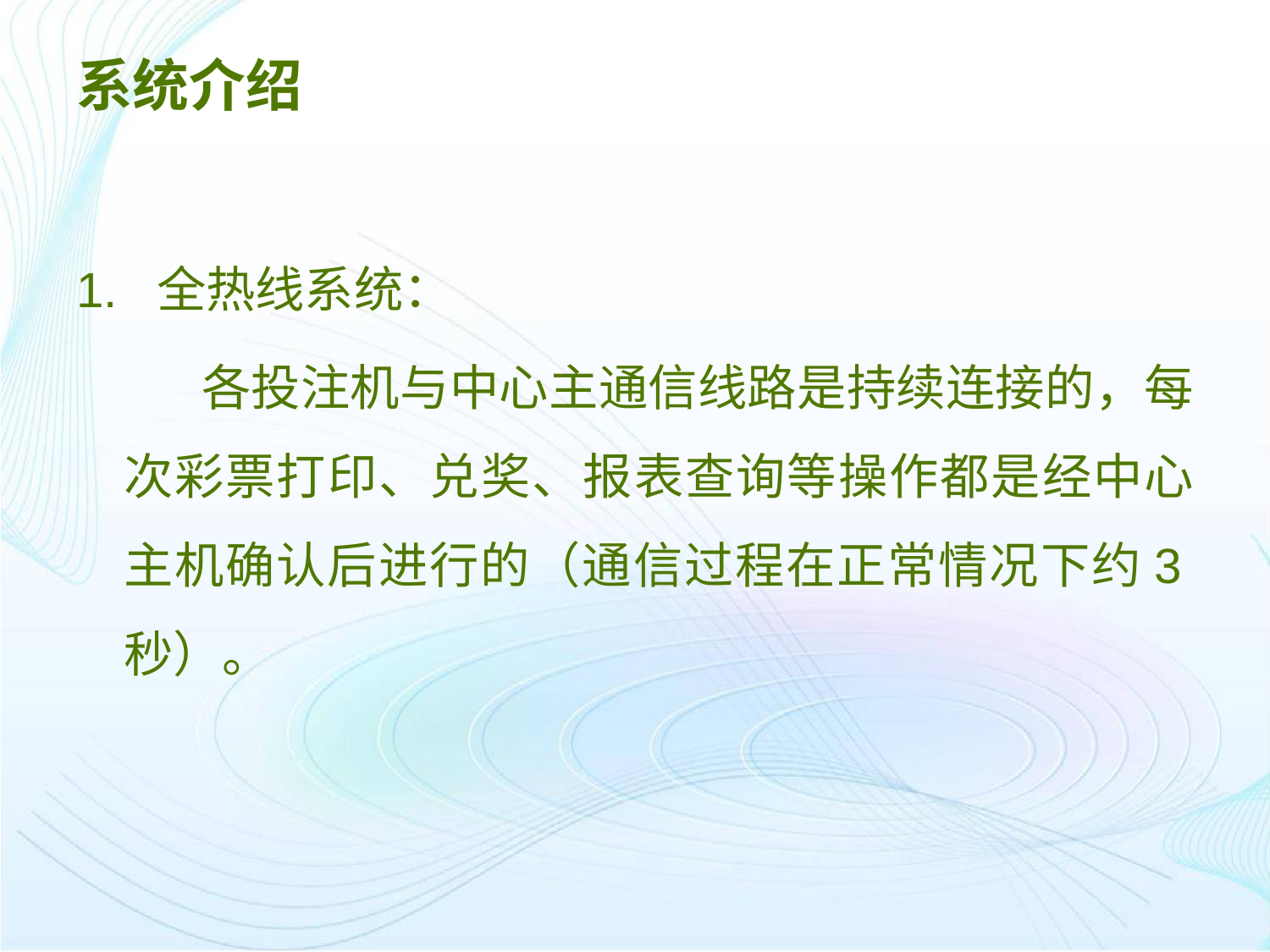

# 系统介绍
1.  全热线系统：
          各投注机与中心主通信线路是持续连接的，每次彩票打印、兑奖、报表查询等操作都是经中心主机确认后进行的（通信过程在正常情况下约3秒）。